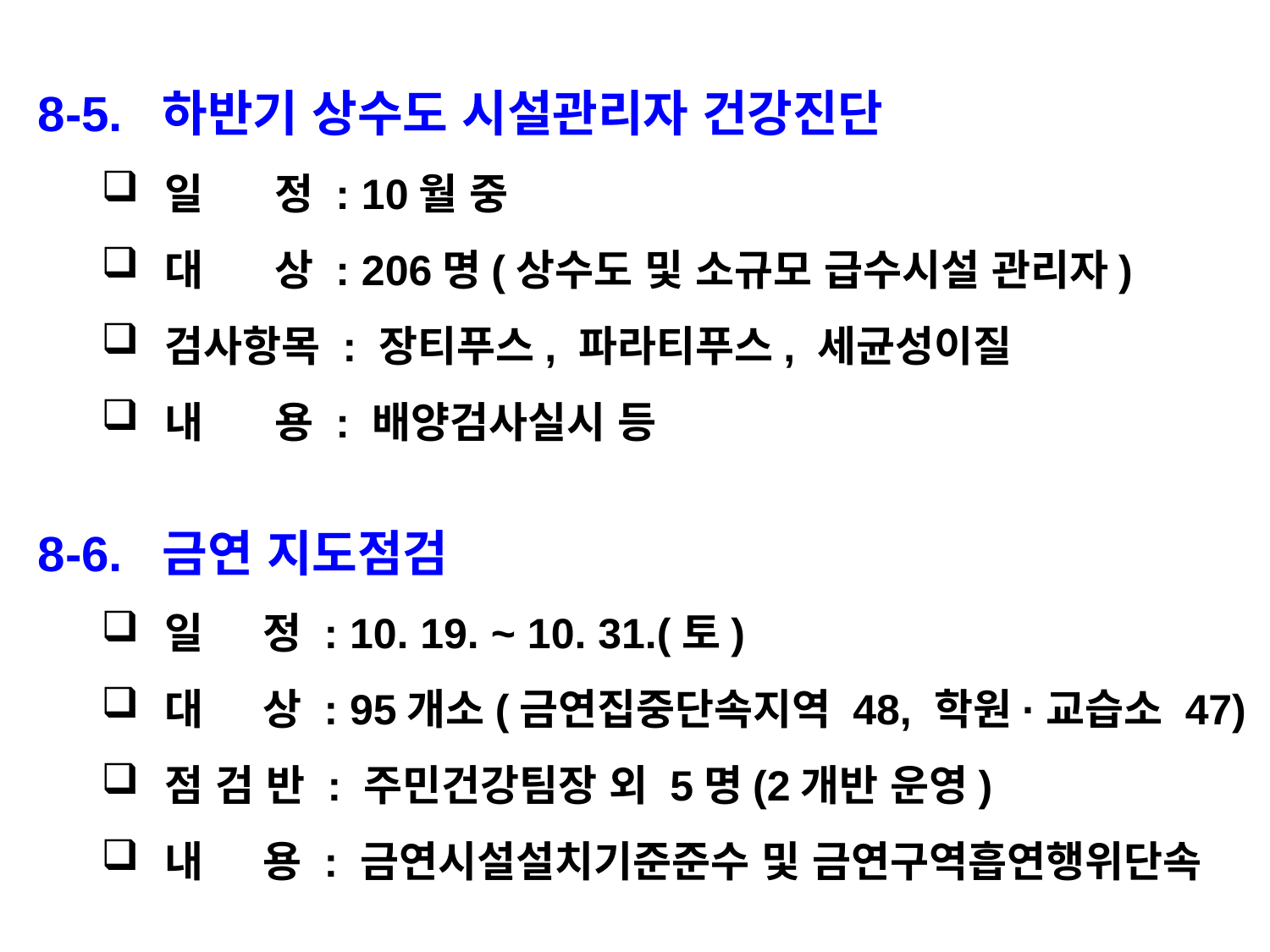

8-5.  하반기 상수도 시설관리자 건강진단
일      정 : 10월 중
대      상 : 206명(상수도 및 소규모 급수시설 관리자)
검사항목 : 장티푸스, 파라티푸스, 세균성이질
내      용 : 배양검사실시 등

8-6.  금연 지도점검
일     정 : 10. 19. ~ 10. 31.(토)
대     상 : 95개소(금연집중단속지역 48, 학원·교습소 47)
점 검 반 : 주민건강팀장 외 5명(2개반 운영)
내     용 : 금연시설설치기준준수 및 금연구역흡연행위단속